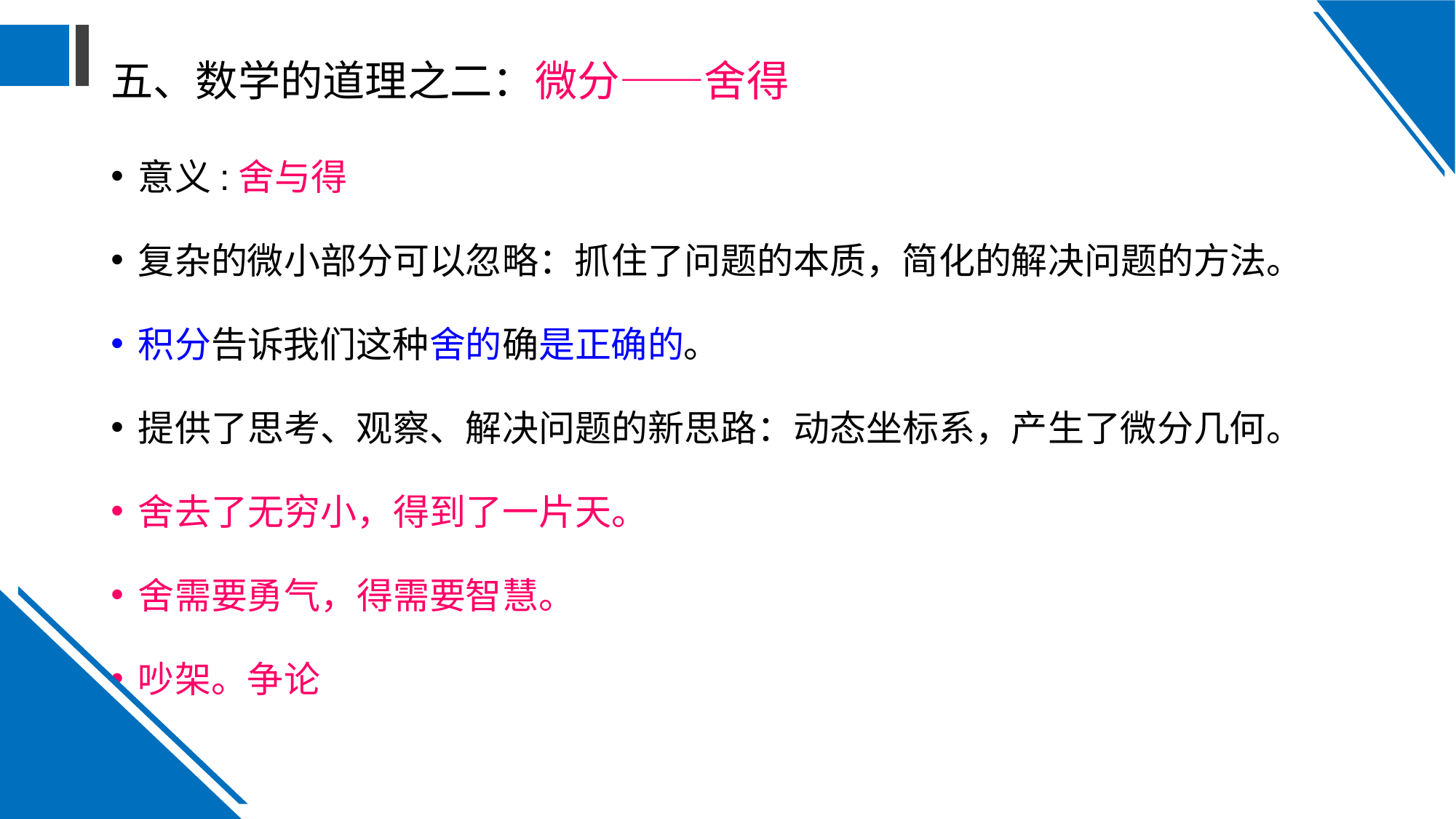

# 五、数学的道理之二：微分——舍得

意义:舍与得
复杂的微小部分可以忽略：抓住了问题的本质，简化的解决问题的方法。
积分告诉我们这种舍的确是正确的。
提供了思考、观察、解决问题的新思路：动态坐标系，产生了微分几何。
舍去了无穷小，得到了一片天。
舍需要勇气，得需要智慧。
吵架。争论